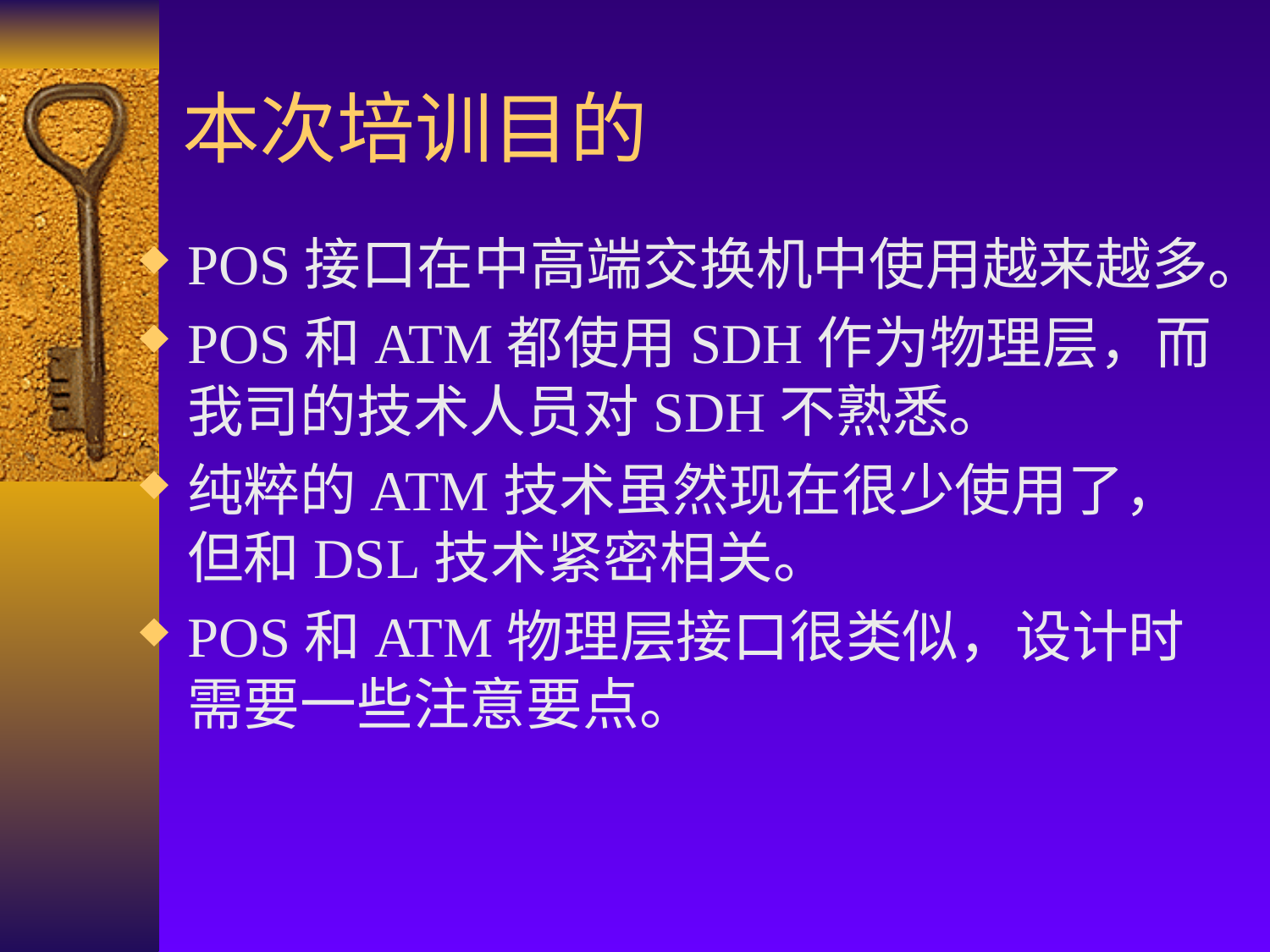

# 本次培训目的
POS接口在中高端交换机中使用越来越多。
POS和ATM都使用SDH作为物理层，而我司的技术人员对SDH不熟悉。
纯粹的ATM技术虽然现在很少使用了，但和DSL技术紧密相关。
POS和ATM物理层接口很类似，设计时需要一些注意要点。